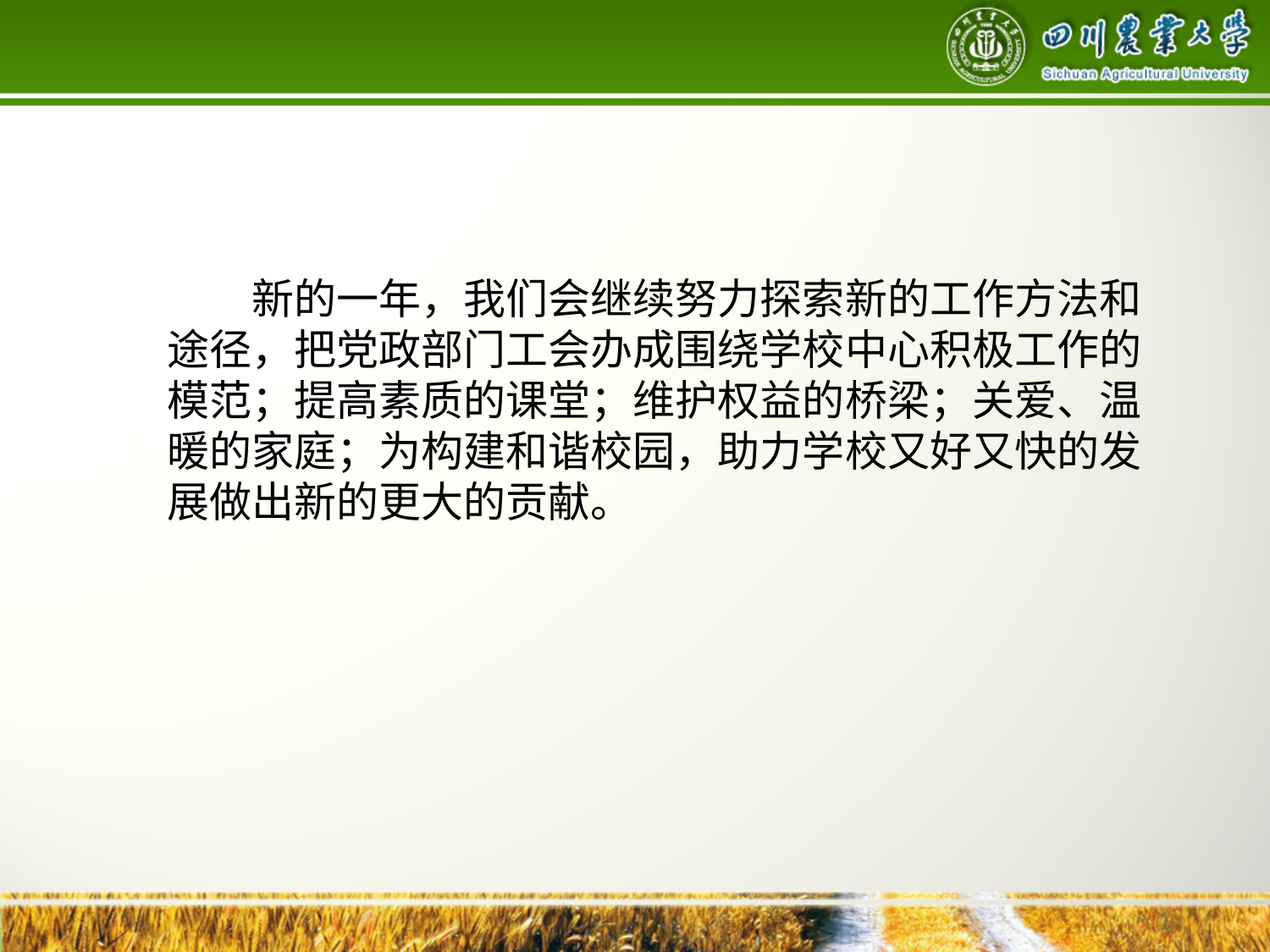

新的一年，我们会继续努力探索新的工作方法和途径，把党政部门工会办成围绕学校中心积极工作的模范；提高素质的课堂；维护权益的桥梁；关爱、温暖的家庭；为构建和谐校园，助力学校又好又快的发展做出新的更大的贡献。